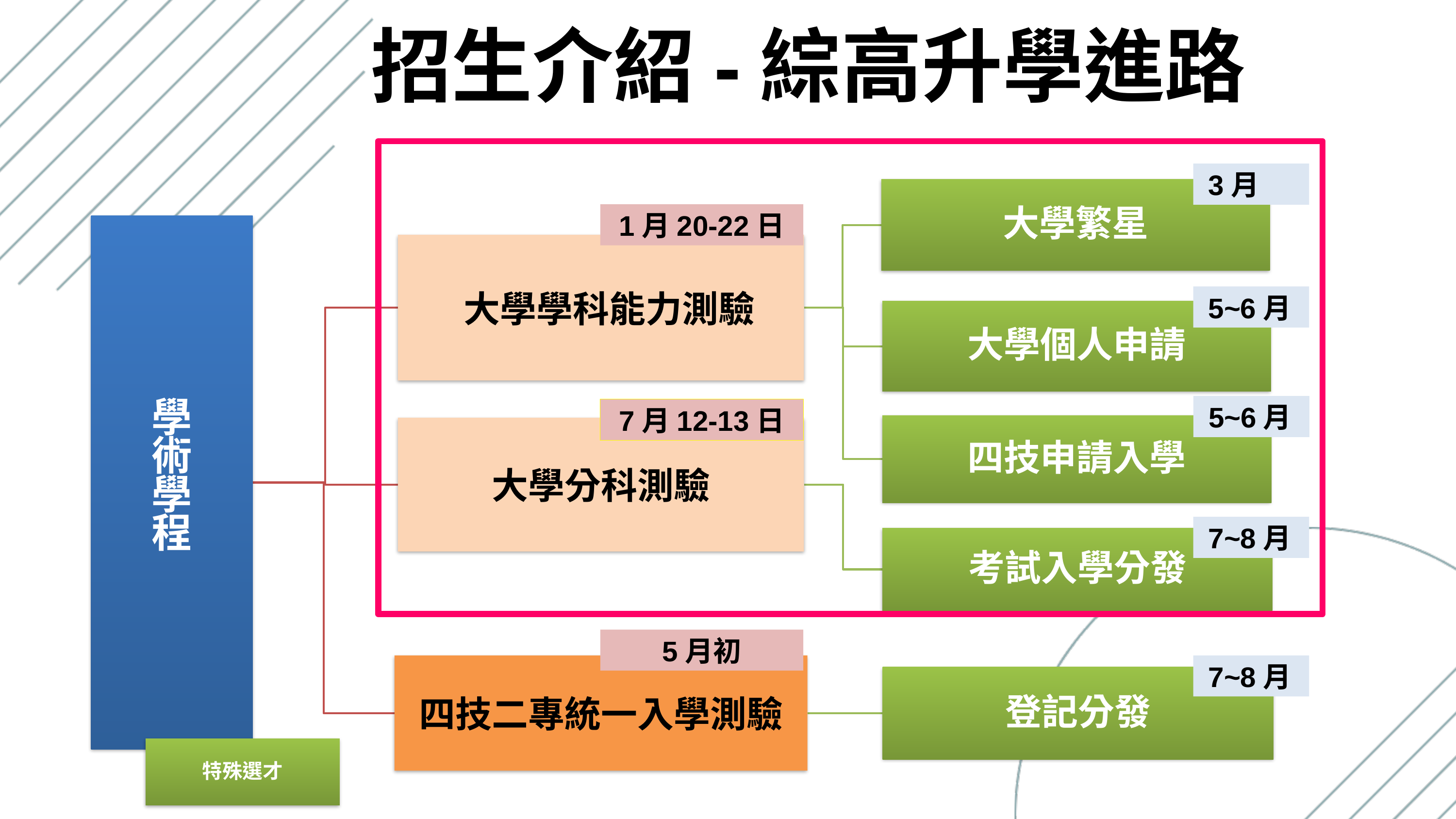

招生介紹-綜高升學進路

學
術
學
程
 大學學科能力測驗
大學繁星
大學個人申請
四技申請入學
大學分科測驗
考試入學分發
四技二專統一入學測驗
登記分發

 3月
1月20-22日
 5~6月
 5~6月
7月12-13日
 7~8月

5月初
 7~8月

特殊選才